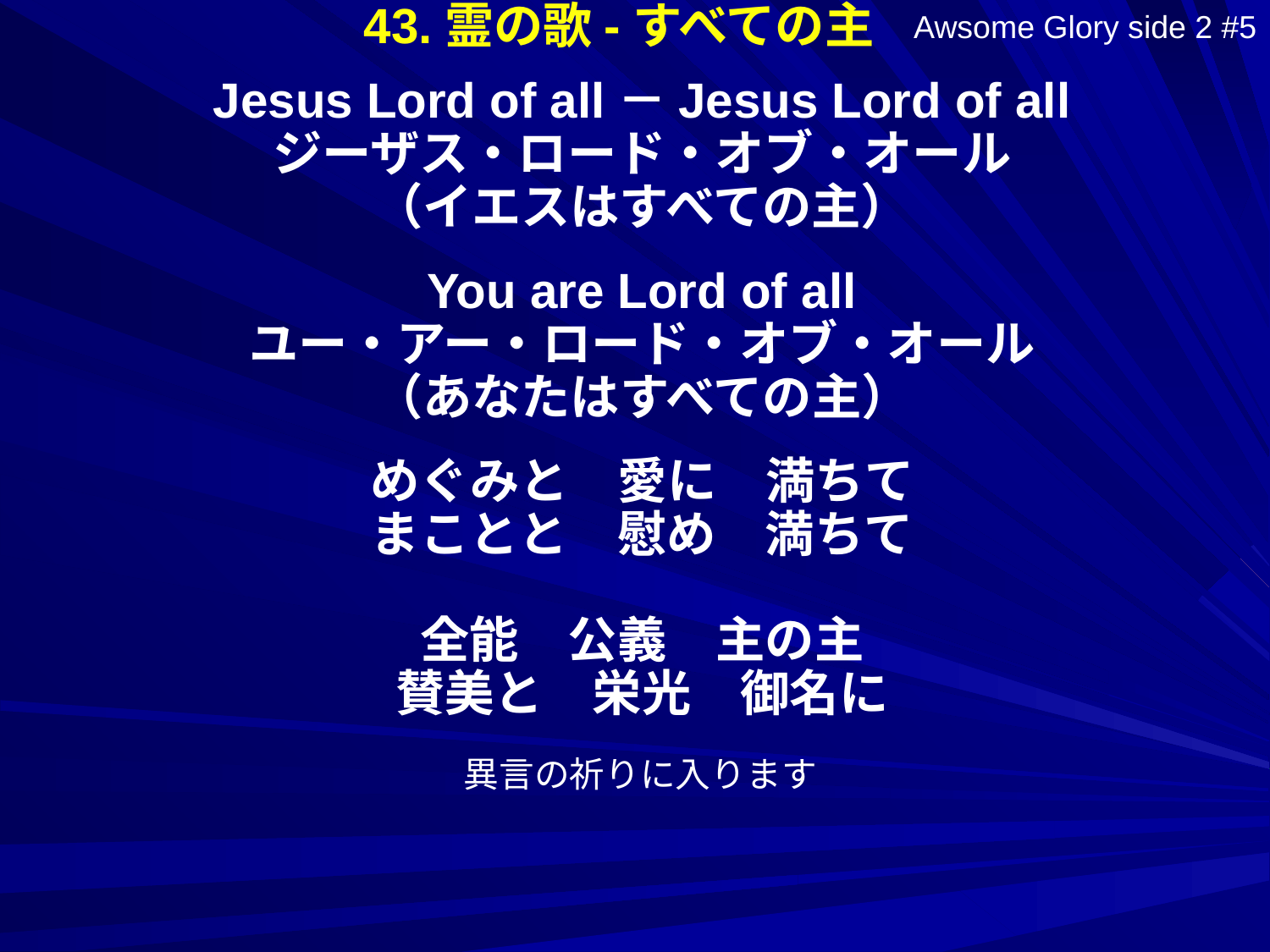

Awsome Glory side 2 #5
43.霊の歌-すべての主
Jesus Lord of all－Jesus Lord of all
ジーザス・ロード・オブ・オール
（イエスはすべての主）

You are Lord of all
ユー・アー・ロード・オブ・オール
（あなたはすべての主）

めぐみと　愛に　満ちて
まことと　慰め　満ちて

全能　公義　主の主
賛美と　栄光　御名に
異言の祈りに入ります